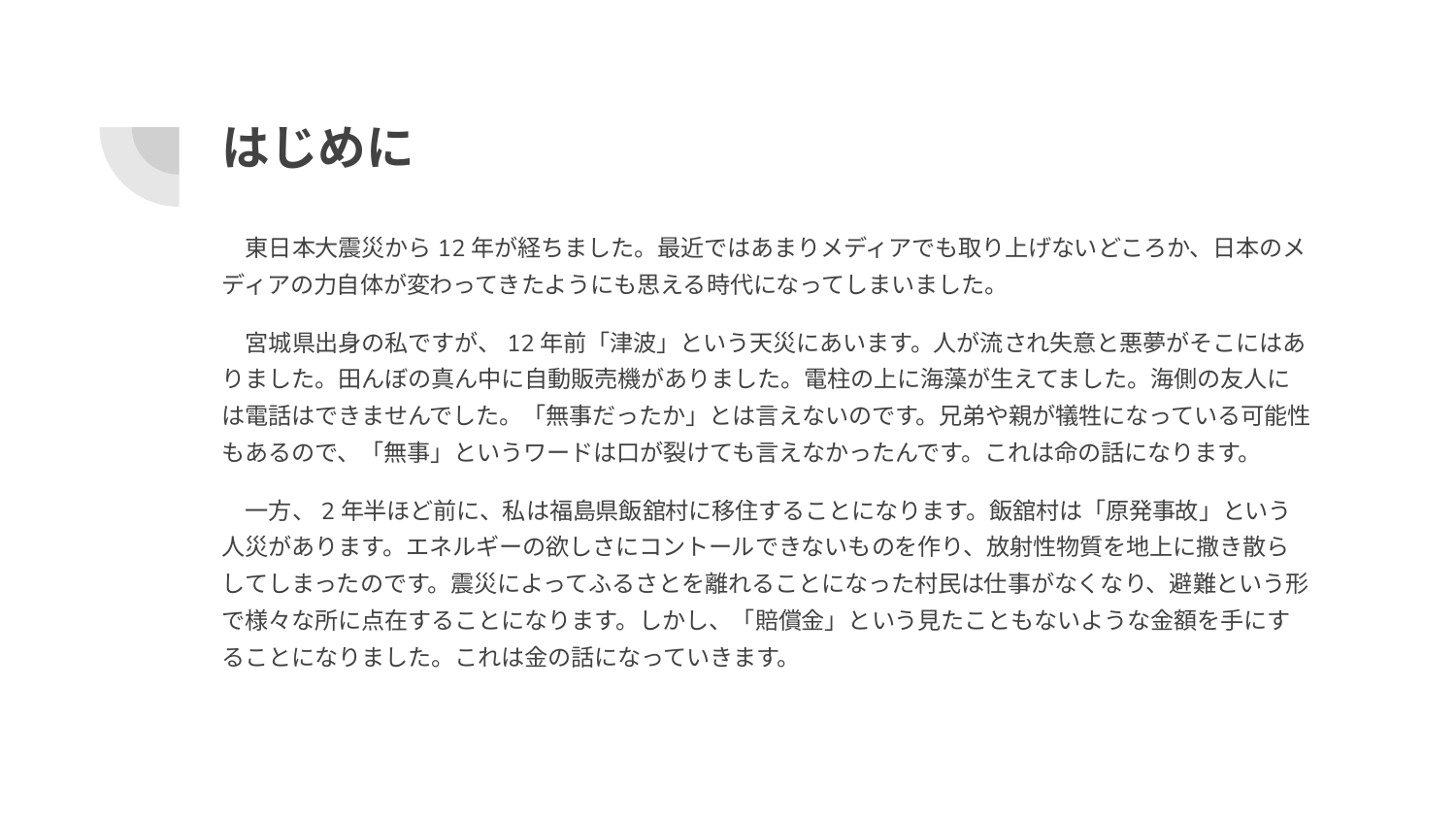

# はじめに
　東日本大震災から12年が経ちました。最近ではあまりメディアでも取り上げないどころか、日本のメディアの力自体が変わってきたようにも思える時代になってしまいました。
　宮城県出身の私ですが、12年前「津波」という天災にあいます。人が流され失意と悪夢がそこにはありました。田んぼの真ん中に自動販売機がありました。電柱の上に海藻が生えてました。海側の友人には電話はできませんでした。「無事だったか」とは言えないのです。兄弟や親が犠牲になっている可能性もあるので、「無事」というワードは口が裂けても言えなかったんです。これは命の話になります。
　一方、2年半ほど前に、私は福島県飯舘村に移住することになります。飯舘村は「原発事故」という人災があります。エネルギーの欲しさにコントールできないものを作り、放射性物質を地上に撒き散らしてしまったのです。震災によってふるさとを離れることになった村民は仕事がなくなり、避難という形で様々な所に点在することになります。しかし、「賠償金」という見たこともないような金額を手にすることになりました。これは金の話になっていきます。